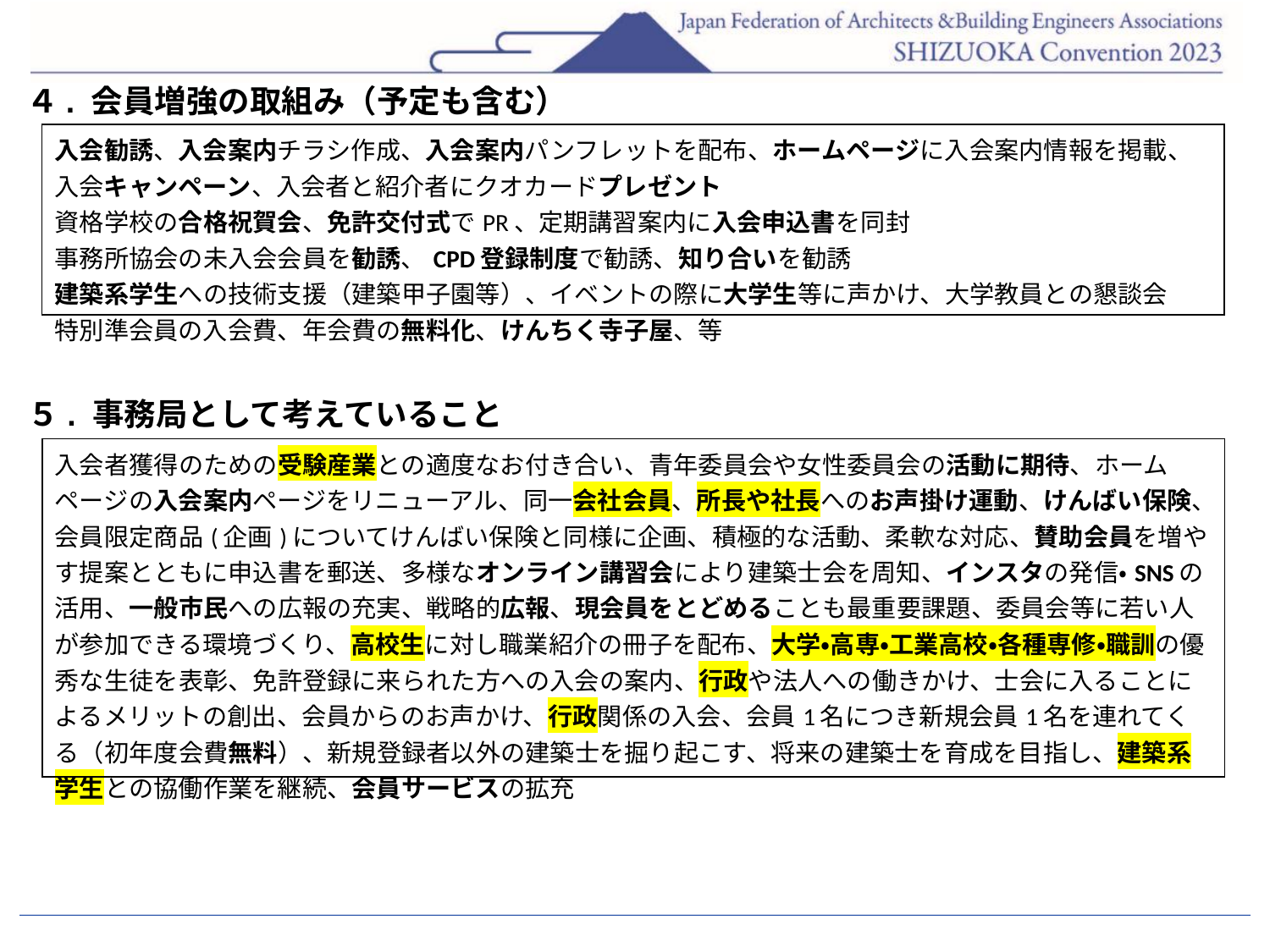

４. 会員増強の取組み（予定も含む）
| 入会勧誘、入会案内チラシ作成、入会案内パンフレットを配布、ホームページに入会案内情報を掲載、 入会キャンペーン、入会者と紹介者にクオカードプレゼント 資格学校の合格祝賀会、免許交付式でPR、定期講習案内に入会申込書を同封 事務所協会の未入会会員を勧誘、CPD登録制度で勧誘、知り合いを勧誘 建築系学生への技術支援（建築甲子園等）、イベントの際に大学生等に声かけ、大学教員との懇談会 特別準会員の入会費、年会費の無料化、けんちく寺子屋、等 |
| --- |
５. 事務局として考えていること
| 入会者獲得のための受験産業との適度なお付き合い、青年委員会や女性委員会の活動に期待、ホームページの入会案内ページをリニューアル、同一会社会員、所長や社長へのお声掛け運動、けんばい保険、会員限定商品(企画)についてけんばい保険と同様に企画、積極的な活動、柔軟な対応、賛助会員を増やす提案とともに申込書を郵送、多様なオンライン講習会により建築士会を周知、インスタの発信・SNSの活用、一般市民への広報の充実、戦略的広報、現会員をとどめることも最重要課題、委員会等に若い人が参加できる環境づくり、高校生に対し職業紹介の冊子を配布、大学・高専・工業高校・各種専修・職訓の優秀な生徒を表彰、免許登録に来られた方への入会の案内、行政や法人への働きかけ、士会に入ることによるメリットの創出、会員からのお声かけ、行政関係の入会、会員1名につき新規会員1名を連れてくる（初年度会費無料）、新規登録者以外の建築士を掘り起こす、将来の建築士を育成を目指し、建築系学生との協働作業を継続、会員サービスの拡充 |
| --- |